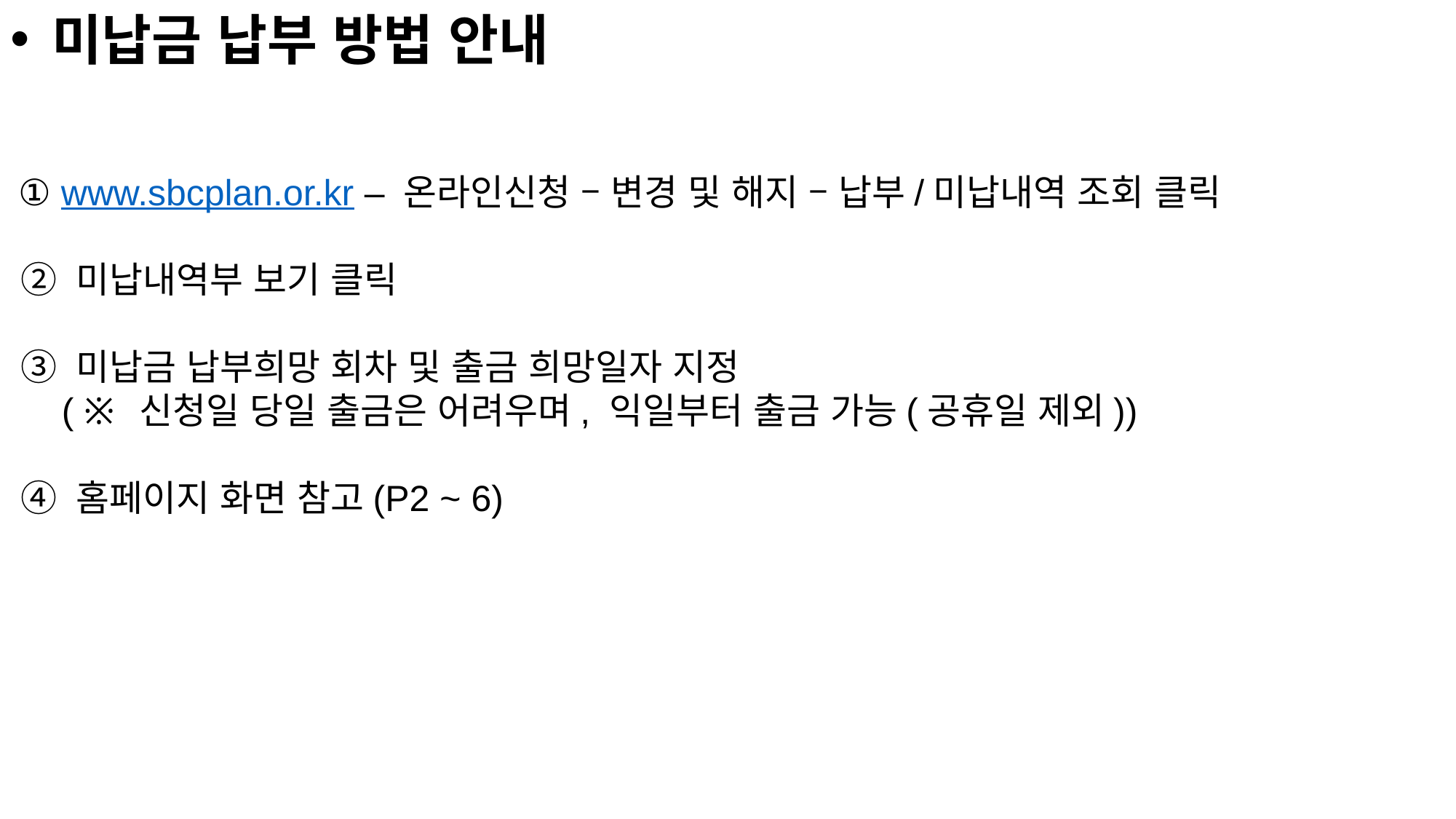

미납금 납부 방법 안내

 ① www.sbcplan.or.kr – 온라인신청 – 변경 및 해지 – 납부/미납내역 조회 클릭

 ② 미납내역부 보기 클릭

 ③ 미납금 납부희망 회차 및 출금 희망일자 지정
     ( ※ 신청일 당일 출금은 어려우며, 익일부터 출금 가능(공휴일 제외))

 ④ 홈페이지 화면 참고(P2 ~ 6)